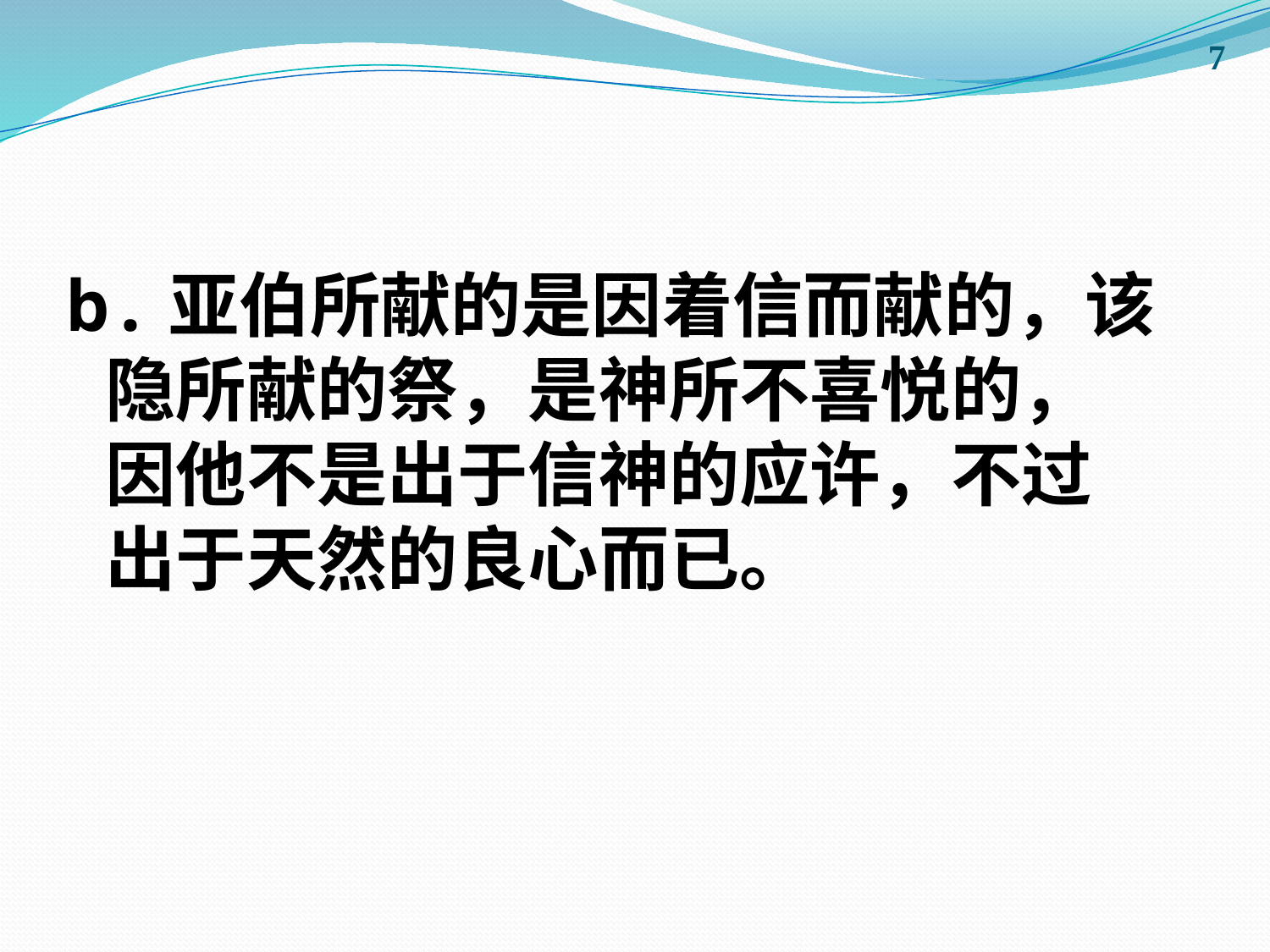

7

b.亚伯所献的是因着信而献的，该隐所献的祭，是神所不喜悦的，因他不是出于信神的应许，不过出于天然的良心而已。